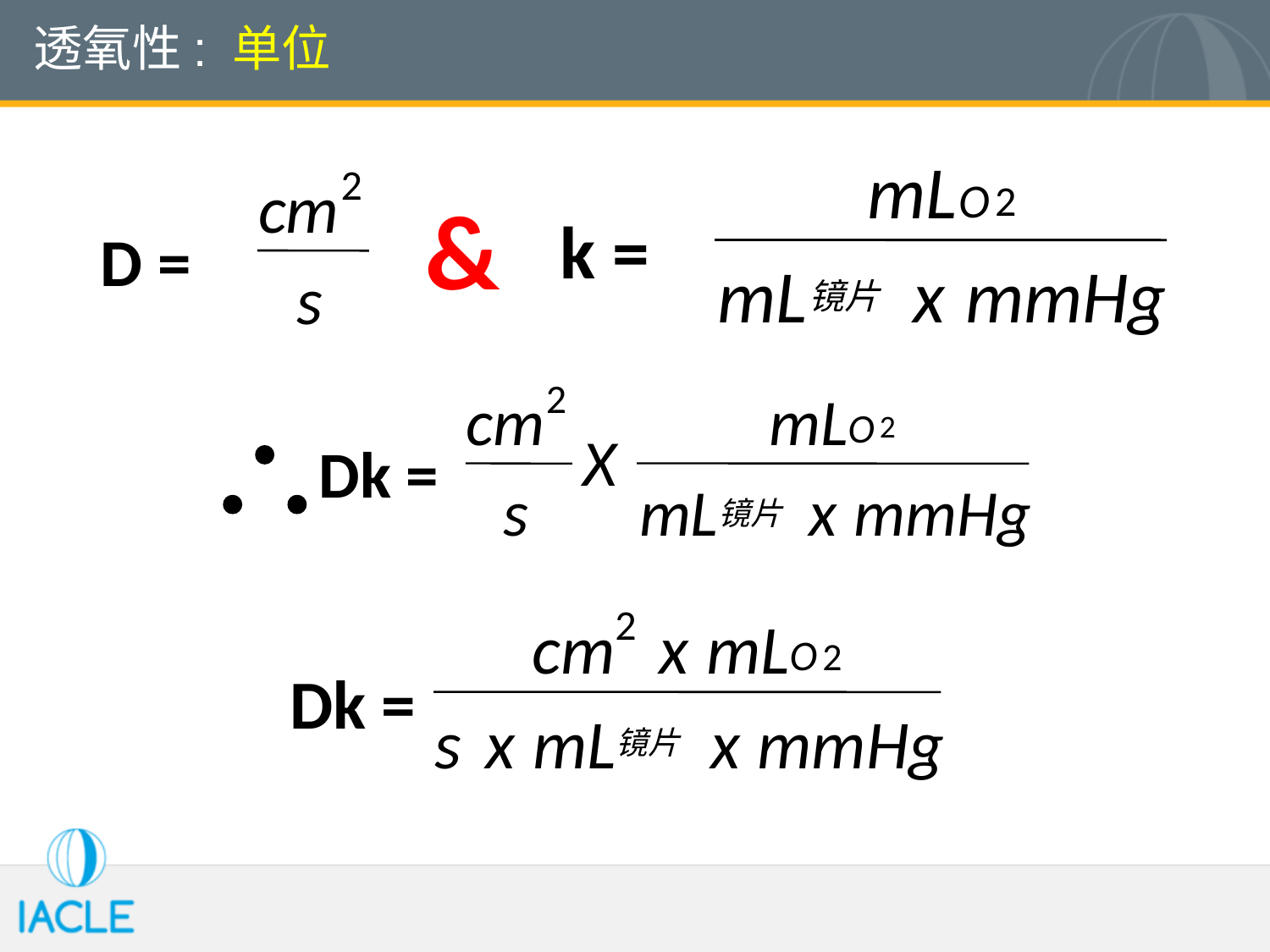

透氧性: 单位
mL
2
cm
O
2
&
k =
D =

mL
x
mmHg

s
镜片
2
∴
cm
mL
O
2
X
Dk =

s
mL
x
mmHg
镜片
2
cm
x
mL
O
2
Dk =

s
x
mL
x
mmHg
镜片